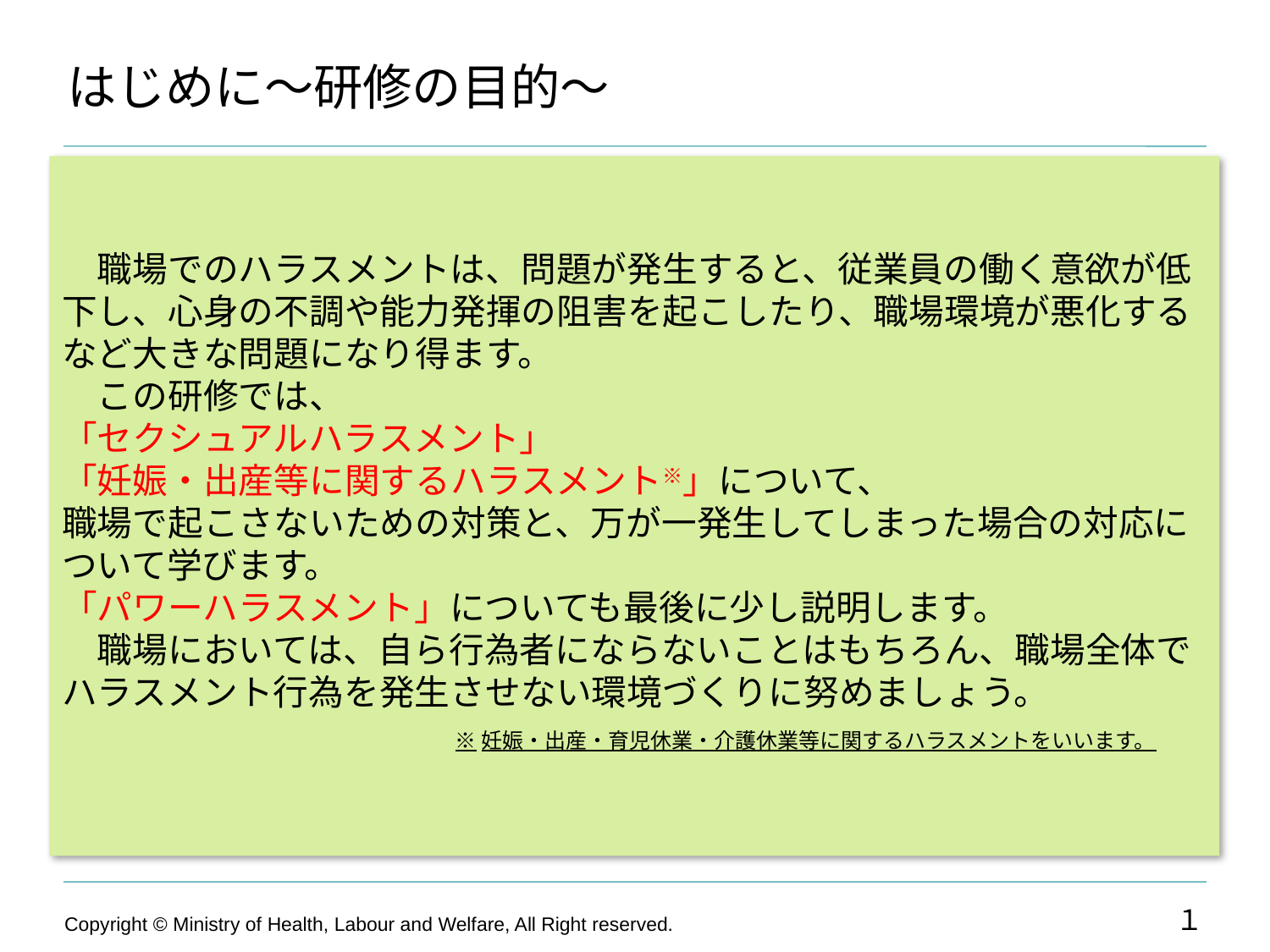

# はじめに～研修の目的～

　職場でのハラスメントは、問題が発生すると、従業員の働く意欲が低下し、心身の不調や能力発揮の阻害を起こしたり、職場環境が悪化するなど大きな問題になり得ます。
　この研修では、
「セクシュアルハラスメント」
「妊娠・出産等に関するハラスメント※」について、
職場で起こさないための対策と、万が一発生してしまった場合の対応について学びます。
「パワーハラスメント」についても最後に少し説明します。
　職場においては、自ら行為者にならないことはもちろん、職場全体でハラスメント行為を発生させない環境づくりに努めましょう。
※妊娠・出産・育児休業・介護休業等に関するハラスメントをいいます。
１